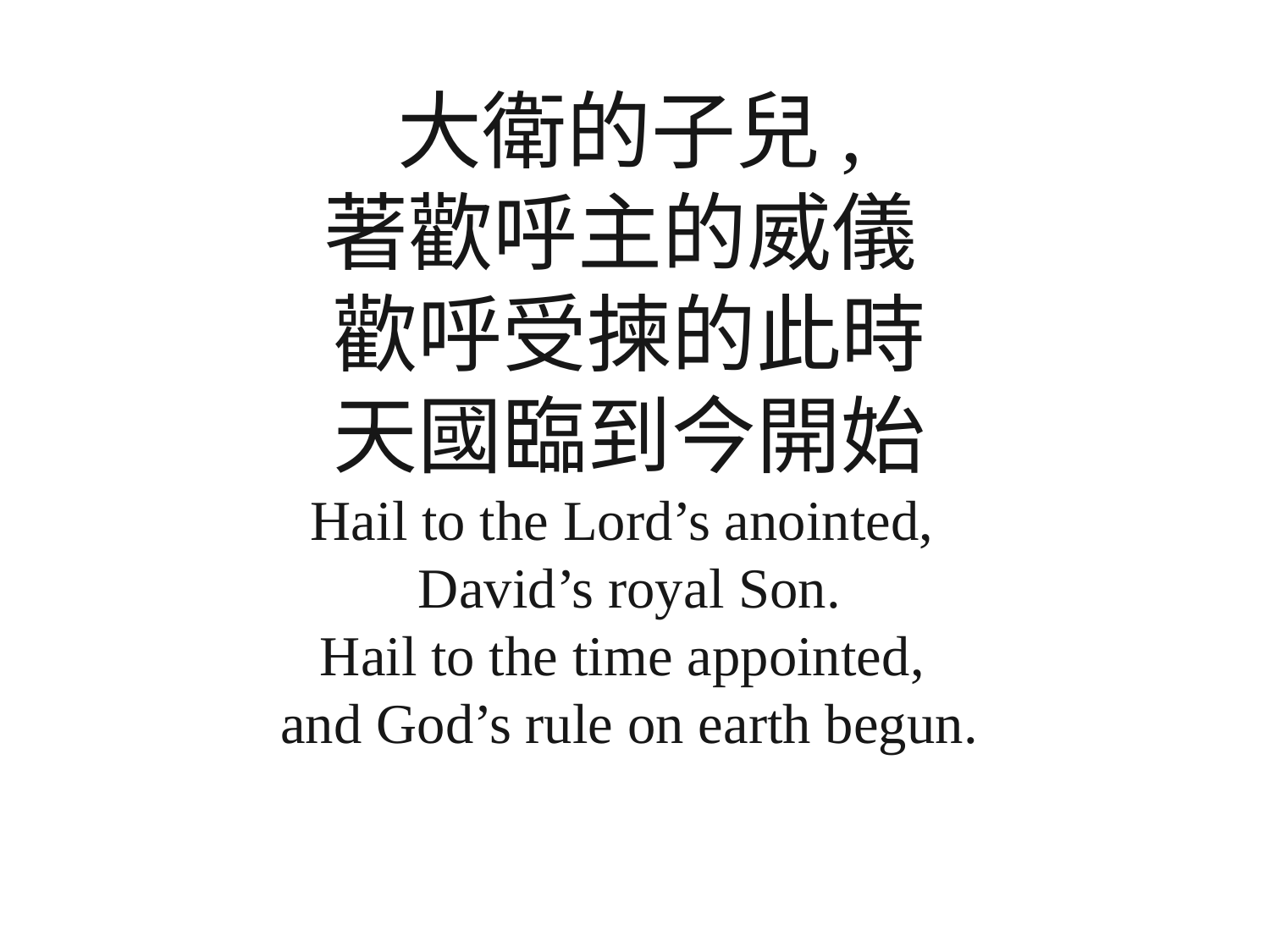

# 大衛的子兒, 著歡呼主的威儀 歡呼受揀的此時 天國臨到今開始 Hail to the Lord’s anointed, David’s royal Son. Hail to the time appointed, and God’s rule on earth begun.